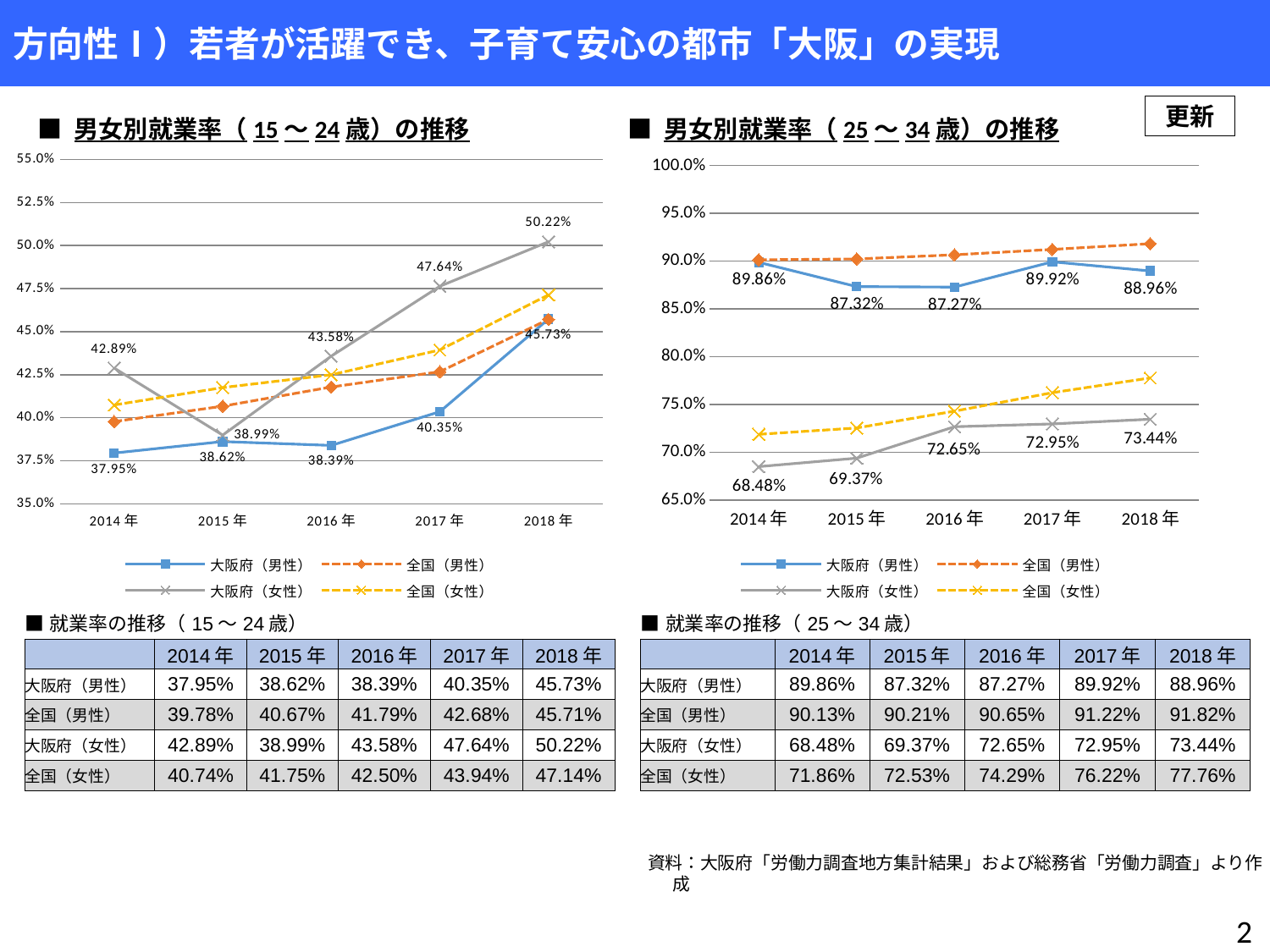

# 方向性Ⅰ）若者が活躍でき、子育て安心の都市「大阪」の実現
更新
■ 男女別就業率（15～24歳）の推移
■ 男女別就業率（25～34歳）の推移

### Chart

| Category | 大阪府（男性） | 全国（男性） | 大阪府（女性） | 全国（女性） |
|---|---|---|---|---|
| 2014年 | 0.3794642857142857 | 0.3977635782747604 | 0.4288990825688073 | 0.4074074074074074 |
| 2015年 | 0.3861607142857143 | 0.40669856459330145 | 0.38990825688073394 | 0.4175084175084175 |
| 2016年 | 0.38392857142857145 | 0.4178628389154705 | 0.43577981651376146 | 0.42495784148397975 |
| 2017年 | 0.40350877192982454 | 0.4267515923566879 | 0.4764044943820225 | 0.4393939393939394 |
| 2018年 | 0.4573304157549234 | 0.45714285714285713 | 0.5022321428571429 | 0.4713804713804714 |

### Chart

| Category | 大阪府（男性） | 全国（男性） | 大阪府（女性） | 全国（女性） |
|---|---|---|---|---|
| 2014年 | 0.8986083499005965 | 0.9012517385257302 | 0.6848249027237354 | 0.7186147186147186 |
| 2015年 | 0.8732394366197183 | 0.902127659574468 | 0.6936758893280632 | 0.725258493353028 |
| 2016年 | 0.8727272727272727 | 0.9064748201438849 | 0.7265469061876247 | 0.7428998505231689 |
| 2017年 | 0.8991596638655462 | 0.9121522693997072 | 0.7295081967213115 | 0.7621951219512195 |
| 2018年 | 0.8895966029723992 | 0.9181547619047619 | 0.7344398340248963 | 0.7776049766718507 |
| ■就業率の推移（15～24歳） |  |  |  |  |  |
| --- | --- | --- | --- | --- | --- |
|  | 2014年 | 2015年 | 2016年 | 2017年 | 2018年 |
| 大阪府（男性） | 37.95% | 38.62% | 38.39% | 40.35% | 45.73% |
| 全国（男性） | 39.78% | 40.67% | 41.79% | 42.68% | 45.71% |
| 大阪府（女性） | 42.89% | 38.99% | 43.58% | 47.64% | 50.22% |
| 全国（女性） | 40.74% | 41.75% | 42.50% | 43.94% | 47.14% |
| ■就業率の推移（25～34歳） |  |  |  |  |  |
| --- | --- | --- | --- | --- | --- |
|  | 2014年 | 2015年 | 2016年 | 2017年 | 2018年 |
| 大阪府（男性） | 89.86% | 87.32% | 87.27% | 89.92% | 88.96% |
| 全国（男性） | 90.13% | 90.21% | 90.65% | 91.22% | 91.82% |
| 大阪府（女性） | 68.48% | 69.37% | 72.65% | 72.95% | 73.44% |
| 全国（女性） | 71.86% | 72.53% | 74.29% | 76.22% | 77.76% |
資料：大阪府「労働力調査地方集計結果」および総務省「労働力調査」より作成
2